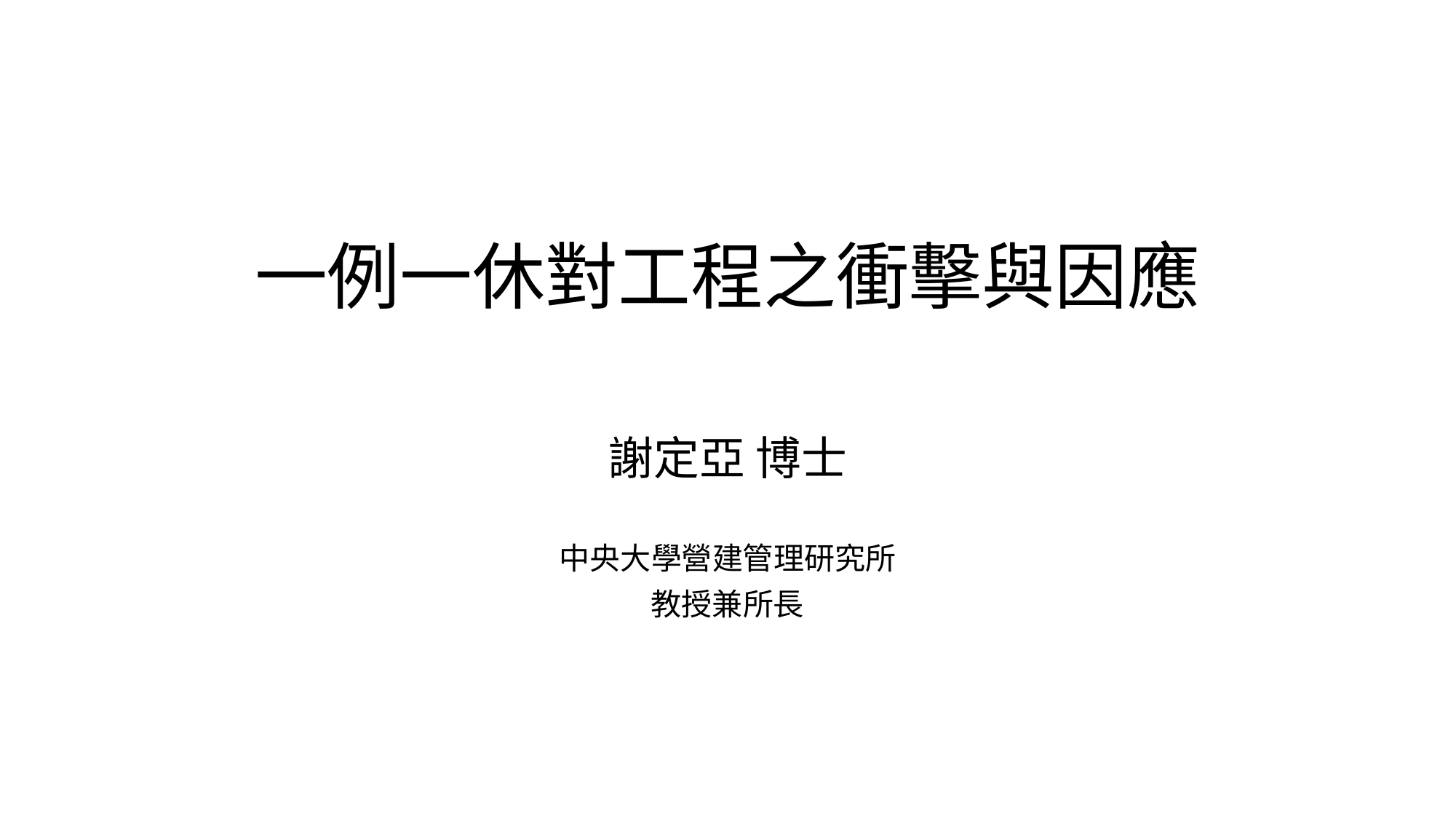

# 一例一休對工程之衝擊與因應
謝定亞 博士

中央大學營建管理研究所
教授兼所長